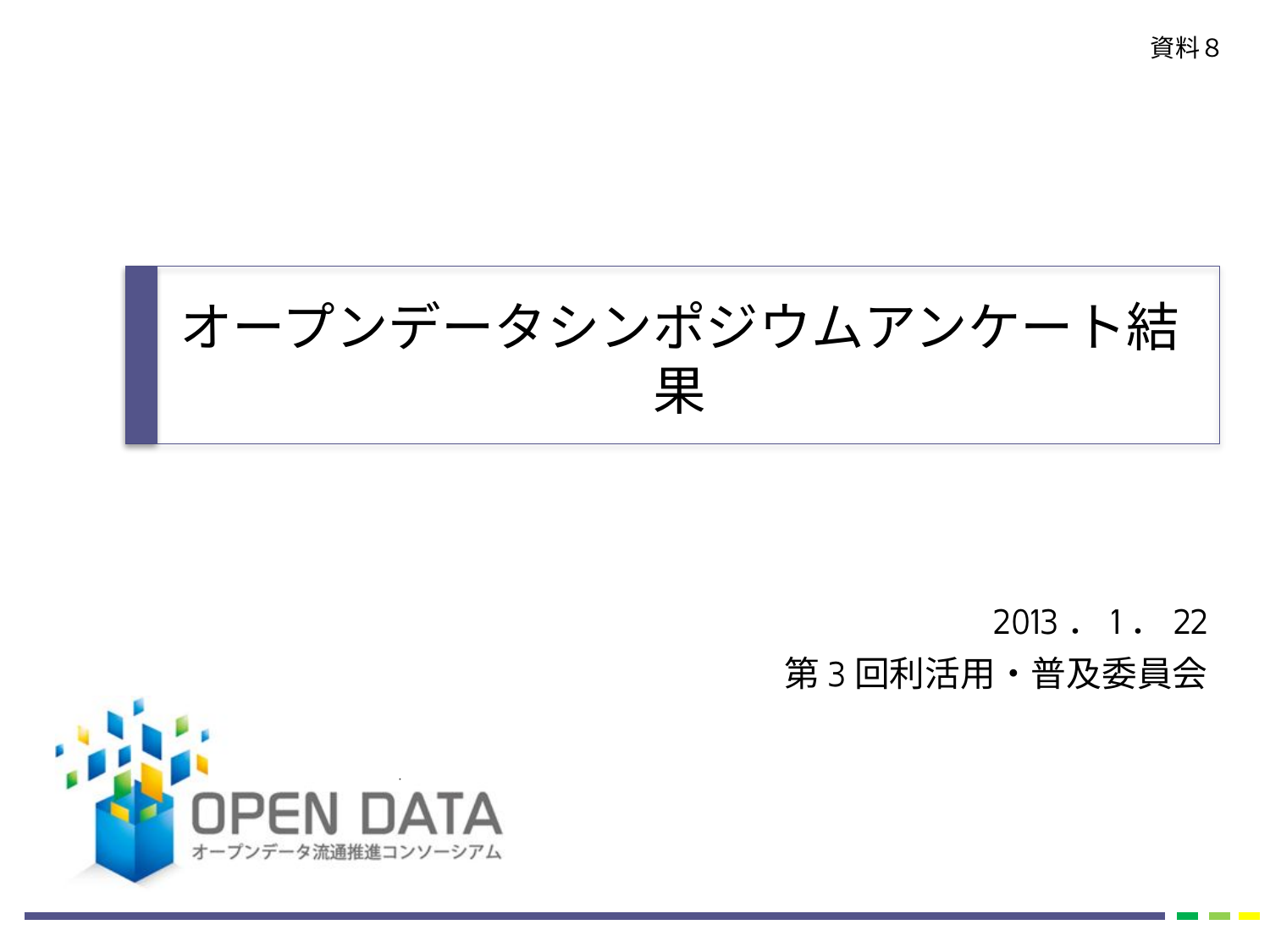

資料８
オープンデータシンポジウムアンケート結果
2013．1．22
第3回利活用・普及委員会